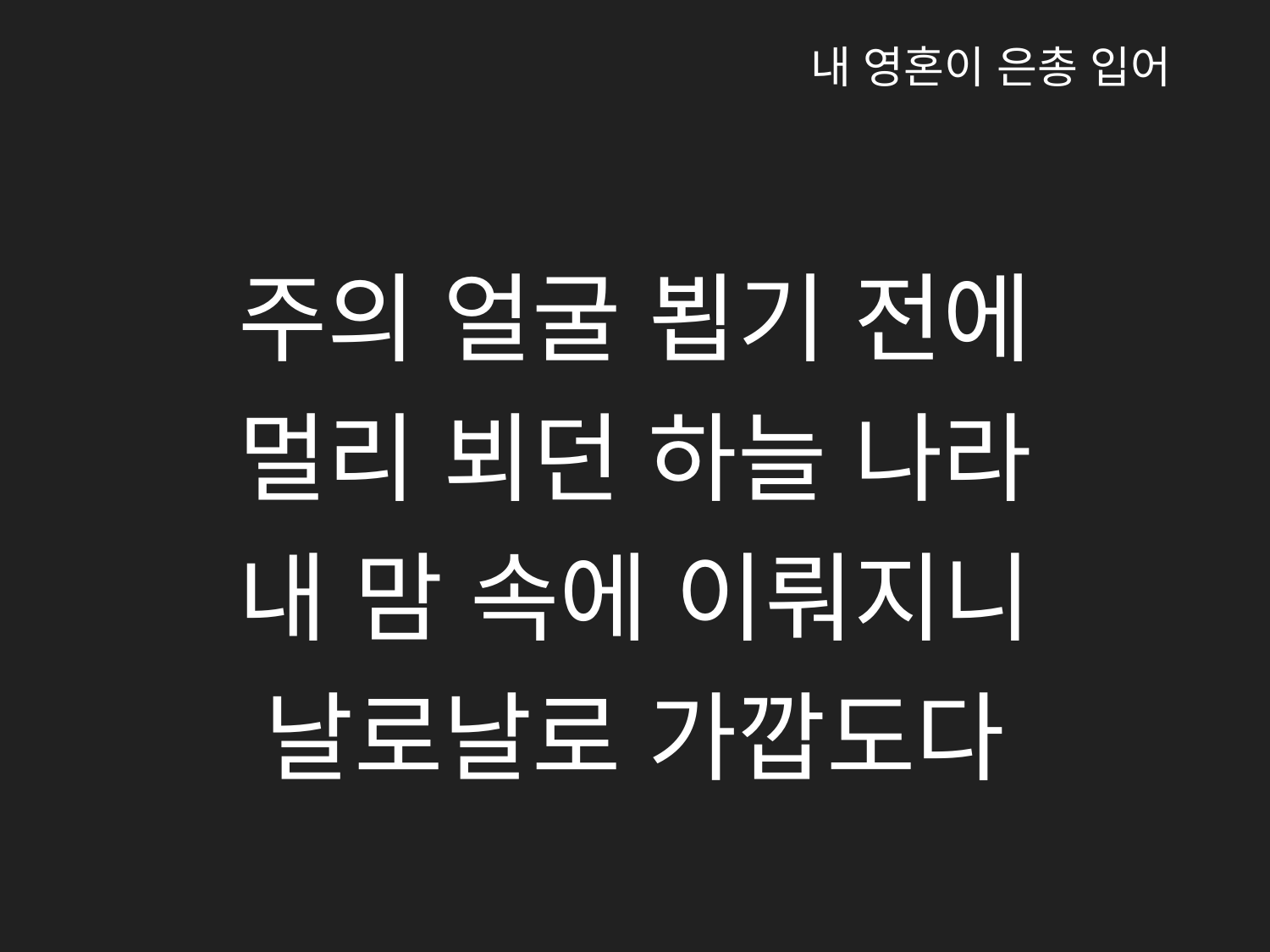

내 영혼이 은총 입어
주의 얼굴 뵙기 전에
멀리 뵈던 하늘 나라
내 맘 속에 이뤄지니
날로날로 가깝도다